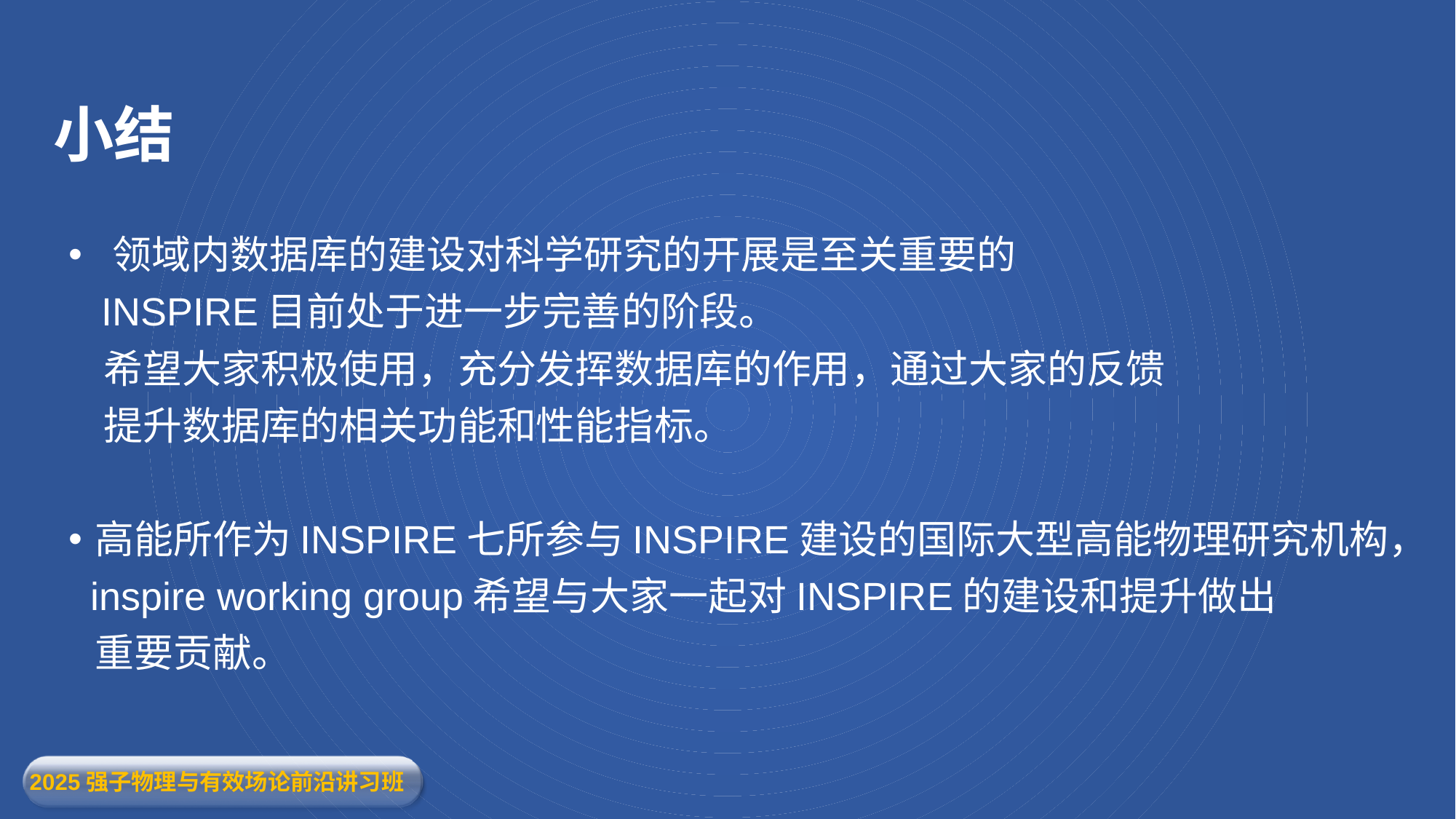

# 小结
 领域内数据库的建设对科学研究的开展是至关重要的
   INSPIRE目前处于进一步完善的阶段。
   希望大家积极使用，充分发挥数据库的作用，通过大家的反馈
   提升数据库的相关功能和性能指标。

高能所作为INSPIRE七所参与INSPIRE建设的国际大型高能物理研究机构，
  inspire working group希望与大家一起对INSPIRE的建设和提升做出
  重要贡献。